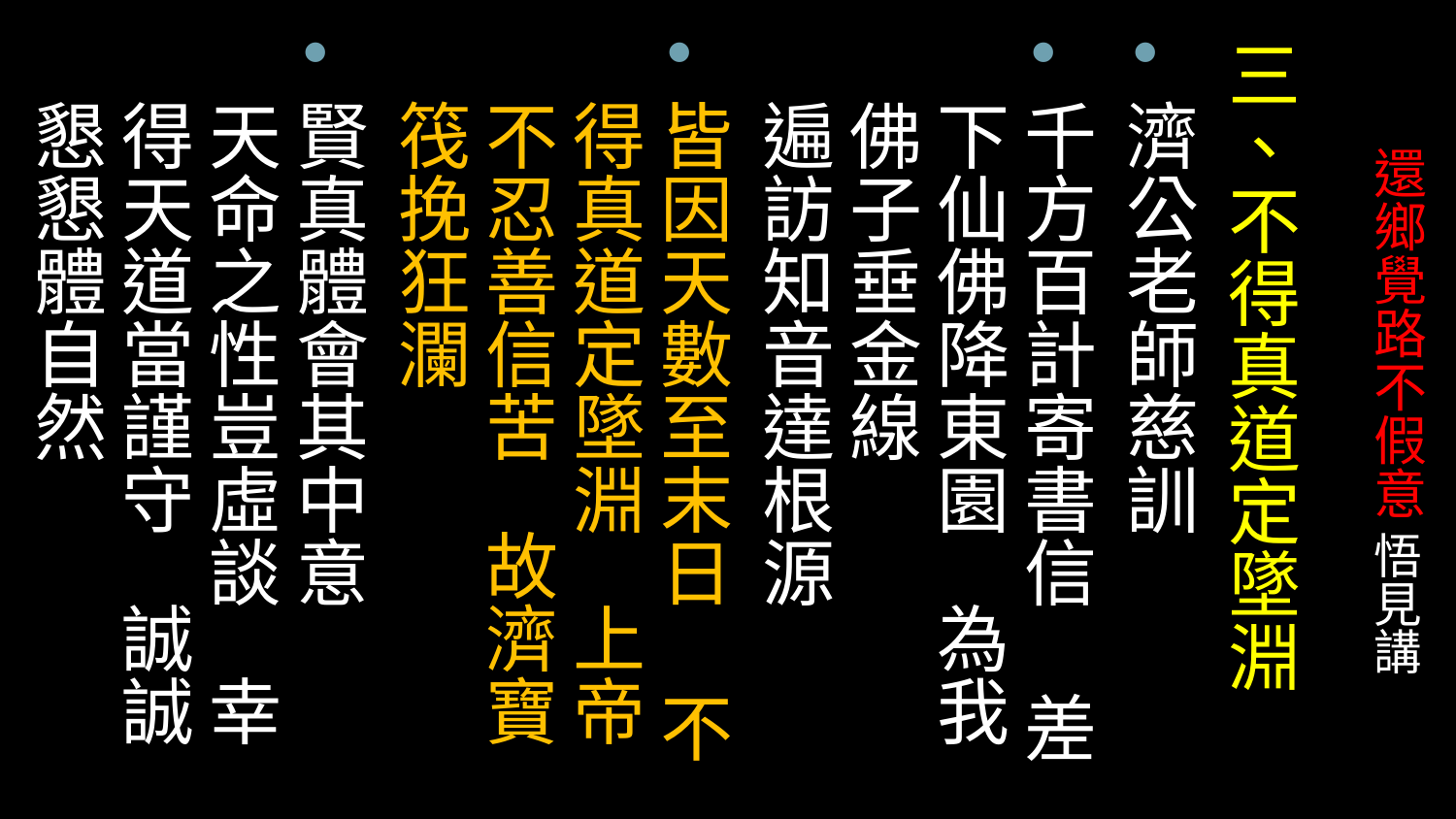

三、不得真道定墜淵
濟公老師慈訓
千方百計寄書信     差下仙佛降東園    為我佛子垂金線
遍訪知音達根源
皆因天數至末日     不得真道定墜淵    上帝不忍善信苦    故濟寶筏挽狂瀾
賢真體會其中意
天命之性豈虛談    幸得天道當謹守    誠誠懇懇體自然
# 還鄉覺路不假意 悟見講